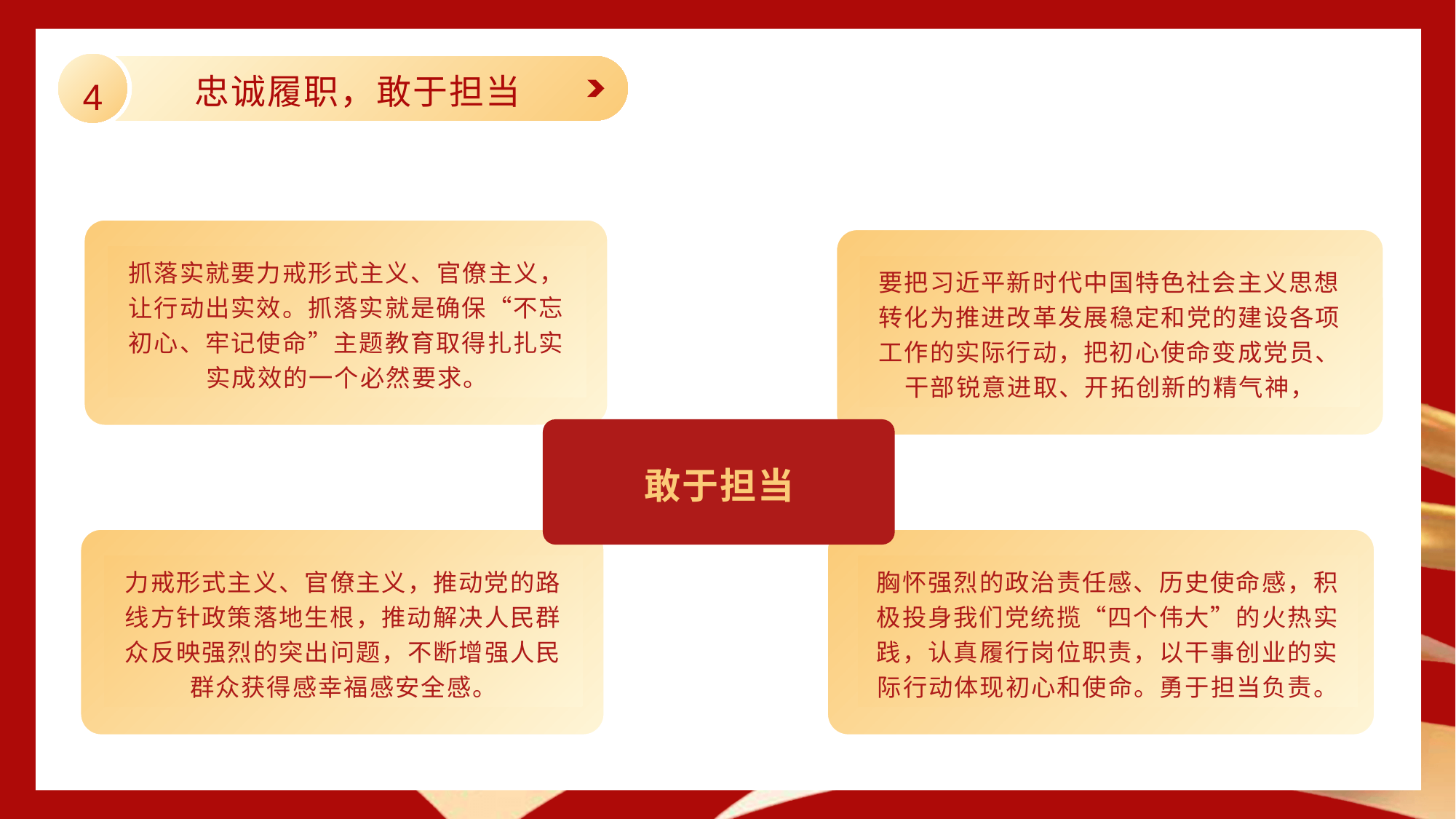

忠诚履职，敢于担当
4

抓落实就要力戒形式主义、官僚主义，让行动出实效。抓落实就是确保“不忘初心、牢记使命”主题教育取得扎扎实实成效的一个必然要求。

要把习近平新时代中国特色社会主义思想转化为推进改革发展稳定和党的建设各项工作的实际行动，把初心使命变成党员、干部锐意进取、开拓创新的精气神，

敢于担当

力戒形式主义、官僚主义，推动党的路线方针政策落地生根，推动解决人民群众反映强烈的突出问题，不断增强人民群众获得感幸福感安全感。

胸怀强烈的政治责任感、历史使命感，积极投身我们党统揽“四个伟大”的火热实践，认真履行岗位职责，以干事创业的实际行动体现初心和使命。勇于担当负责。